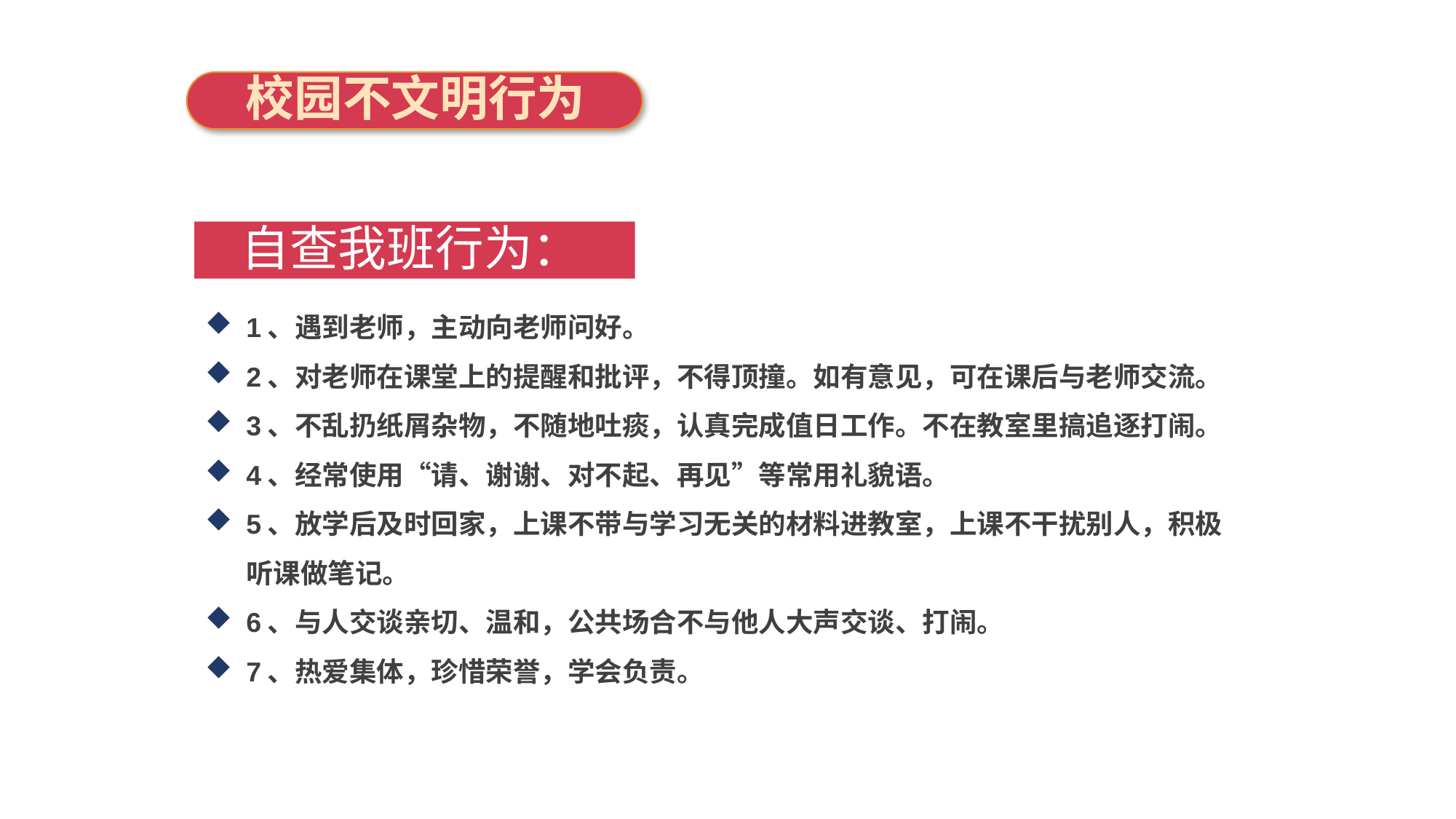

校园不文明行为

自查我班行为：

1、遇到老师，主动向老师问好。
2、对老师在课堂上的提醒和批评，不得顶撞。如有意见，可在课后与老师交流。
3、不乱扔纸屑杂物，不随地吐痰，认真完成值日工作。不在教室里搞追逐打闹。
4、经常使用“请、谢谢、对不起、再见”等常用礼貌语。
5、放学后及时回家，上课不带与学习无关的材料进教室，上课不干扰别人，积极听课做笔记。
6、与人交谈亲切、温和，公共场合不与他人大声交谈、打闹。
7、热爱集体，珍惜荣誉，学会负责。